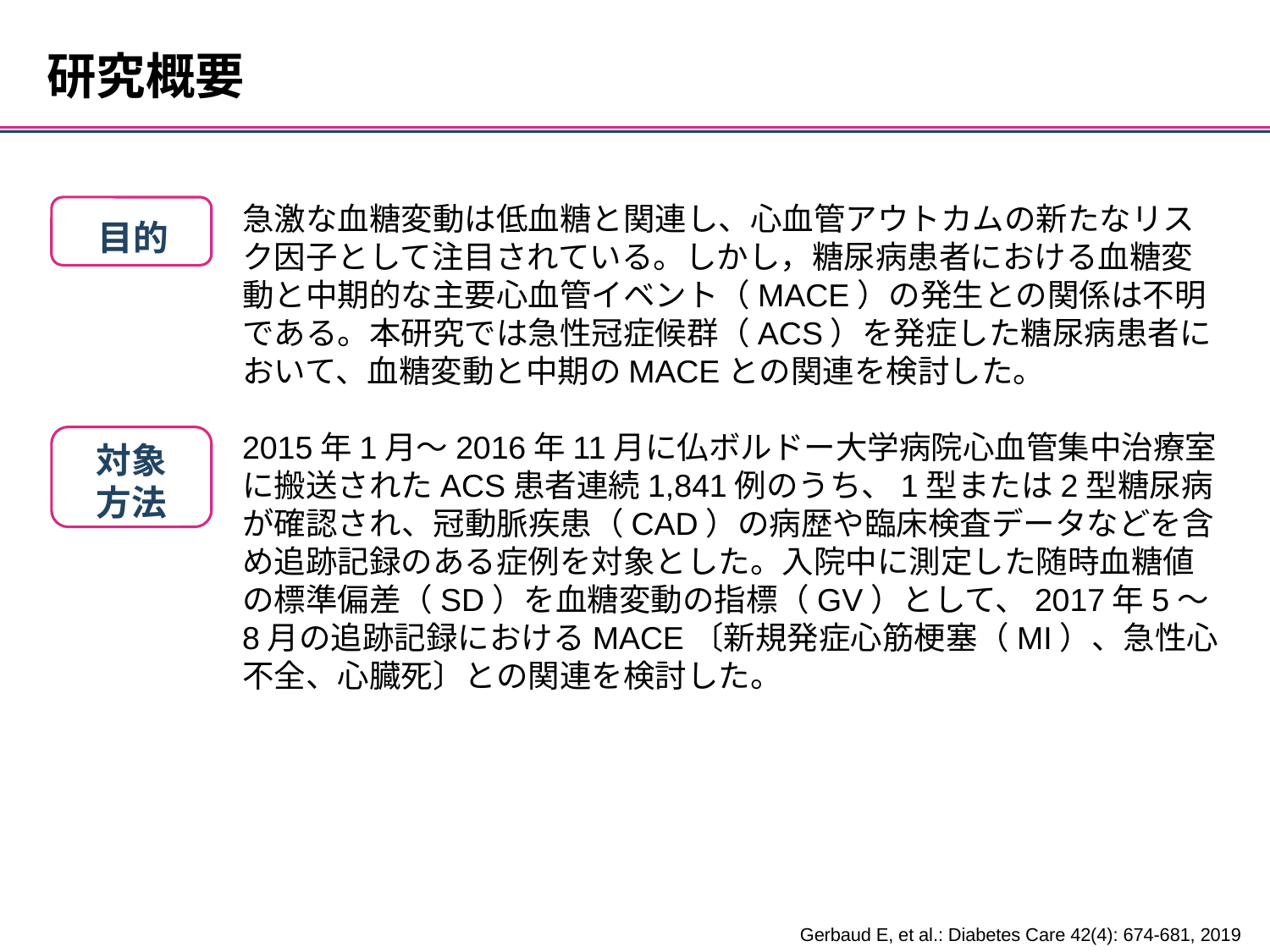

研究概要
急激な血糖変動は低血糖と関連し、心血管アウトカムの新たなリスク因子として注目されている。しかし，糖尿病患者における血糖変動と中期的な主要心血管イベント（MACE）の発生との関係は不明である。本研究では急性冠症候群（ACS）を発症した糖尿病患者において、血糖変動と中期のMACEとの関連を検討した。

2015年1月～2016年11月に仏ボルドー大学病院心血管集中治療室に搬送されたACS患者連続1,841例のうち、1型または2型糖尿病が確認され、冠動脈疾患（CAD）の病歴や臨床検査データなどを含め追跡記録のある症例を対象とした。入院中に測定した随時血糖値の標準偏差（SD）を血糖変動の指標（GV）として、2017年5～8月の追跡記録におけるMACE〔新規発症心筋梗塞（MI）、急性心不全、心臓死〕との関連を検討した。

目的

対象
方法
Gerbaud E, et al.: Diabetes Care 42(4): 674-681, 2019